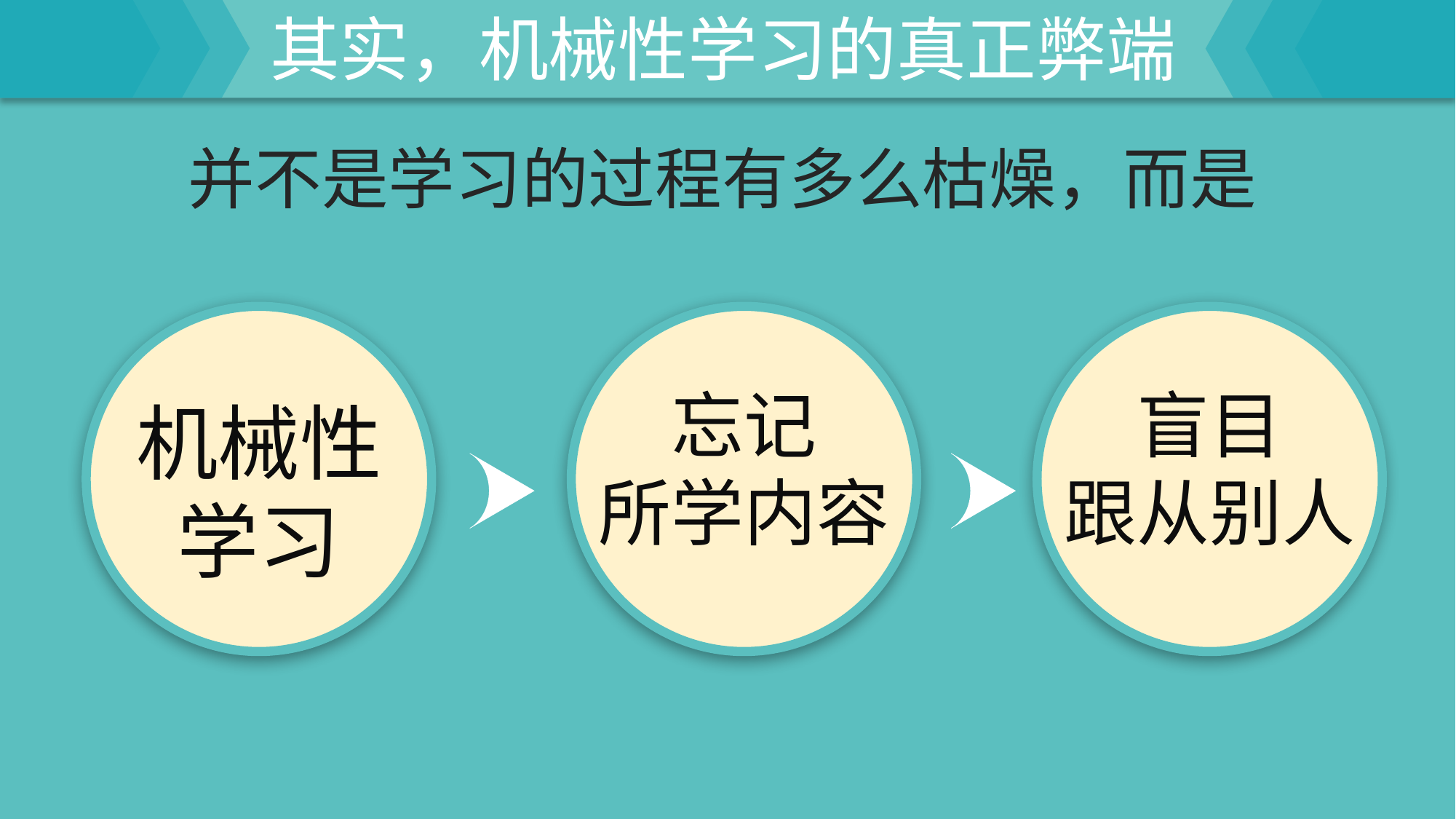

其实，机械性学习的真正弊端

并不是学习的过程有多么枯燥，而是

机械性
学习

忘记
所学内容

盲目
跟从别人